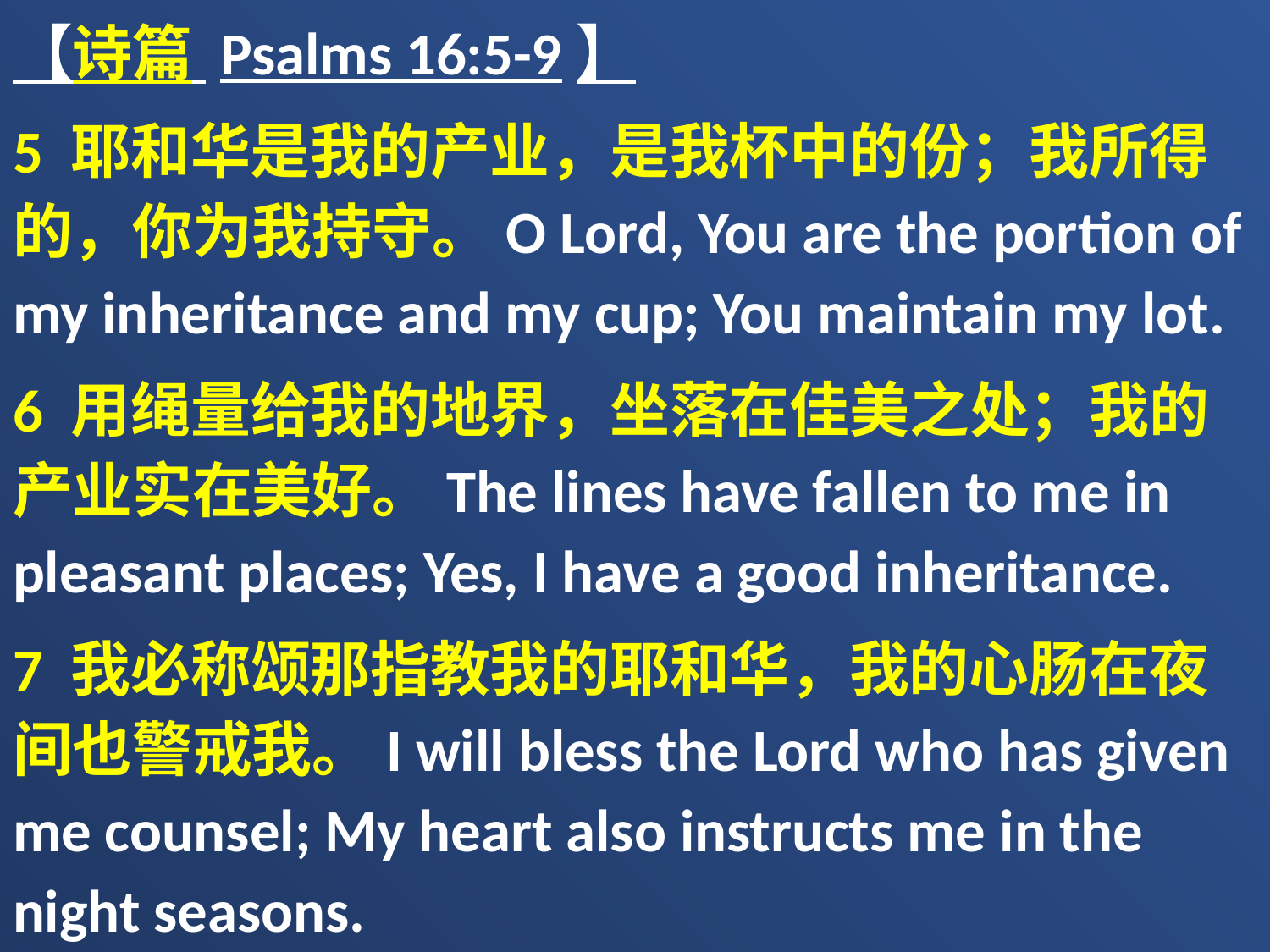

【诗篇 Psalms 16:5-9】
5 耶和华是我的产业，是我杯中的份；我所得的，你为我持守。O Lord, You are the portion of my inheritance and my cup; You maintain my lot.
6 用绳量给我的地界，坐落在佳美之处；我的产业实在美好。The lines have fallen to me in pleasant places; Yes, I have a good inheritance.
7 我必称颂那指教我的耶和华，我的心肠在夜间也警戒我。I will bless the Lord who has given me counsel; My heart also instructs me in the night seasons.